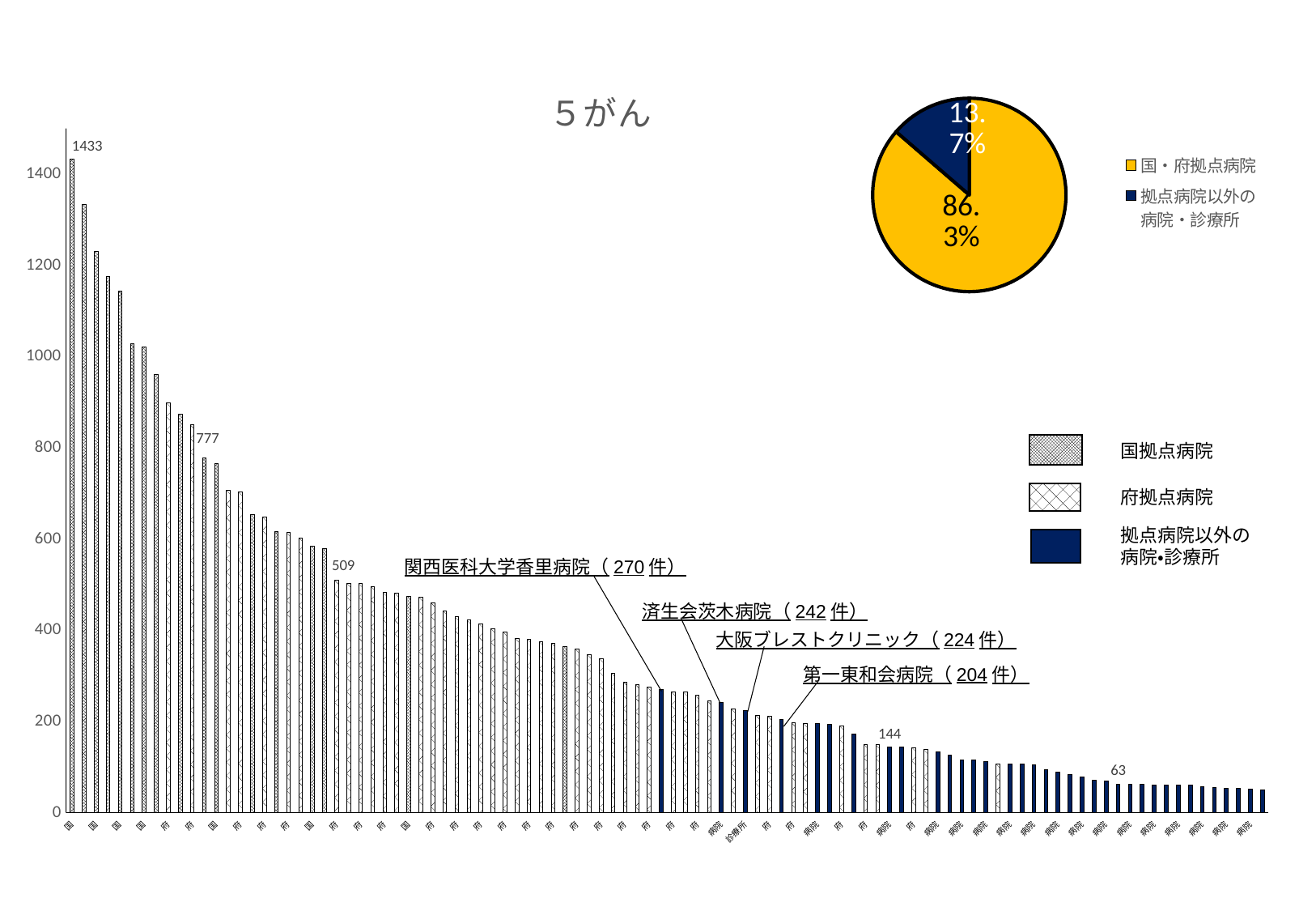

### Chart: ５がん

| Category |  |
|---|---|
| 国 | 1433.0 |
| 国 | 1334.0 |
| 国 | 1231.0 |
| 国 | 1175.0 |
| 国 | 1144.0 |
| 国 | 1028.0 |
| 国 | 1021.0 |
| 国 | 960.0 |
| 府 | 898.0 |
| 国 | 874.0 |
| 府 | 850.0 |
| 国 | 777.0 |
| 国 | 765.0 |
| 府 | 706.0 |
| 府 | 703.0 |
| 国 | 653.0 |
| 府 | 648.0 |
| 国 | 616.0 |
| 府 | 614.0 |
| 府 | 603.0 |
| 国 | 585.0 |
| 国 | 579.0 |
| 府 | 509.0 |
| 府 | 503.0 |
| 府 | 502.0 |
| 府 | 496.0 |
| 府 | 483.0 |
| 府 | 481.0 |
| 国 | 475.0 |
| 府 | 472.0 |
| 府 | 460.0 |
| 府 | 442.0 |
| 府 | 429.0 |
| 府 | 422.0 |
| 府 | 414.0 |
| 府 | 403.0 |
| 府 | 396.0 |
| 府 | 382.0 |
| 府 | 381.0 |
| 府 | 375.0 |
| 府 | 372.0 |
| 国 | 365.0 |
| 府 | 359.0 |
| 府 | 347.0 |
| 府 | 338.0 |
| 府 | 306.0 |
| 府 | 287.0 |
| 府 | 281.0 |
| 府 | 275.0 |
| 病院 | 270.0 |
| 府 | 265.0 |
| 府 | 264.0 |
| 府 | 257.0 |
| 府 | 245.0 |
| 病院 | 242.0 |
| 府 | 227.0 |
| 診療所 | 224.0 |
| 府 | 214.0 |
| 府 | 212.0 |
| 病院 | 204.0 |
| 府 | 197.0 |
| 府 | 195.0 |
| 病院 | 195.0 |
| 病院 | 194.0 |
| 府 | 190.0 |
| 病院 | 172.0 |
| 府 | 150.0 |
| 府 | 149.0 |
| 病院 | 144.0 |
| 病院 | 144.0 |
| 府 | 143.0 |
| 府 | 138.0 |
| 病院 | 134.0 |
| 病院 | 127.0 |
| 病院 | 116.0 |
| 病院 | 116.0 |
| 病院 | 112.0 |
| 府 | 107.0 |
| 病院 | 106.0 |
| 病院 | 106.0 |
| 病院 | 105.0 |
| 病院 | 94.0 |
| 病院 | 89.0 |
| 病院 | 84.0 |
| 病院 | 78.0 |
| 病院 | 71.0 |
| 病院 | 70.0 |
| 病院 | 63.0 |
| 病院 | 62.0 |
| 病院 | 62.0 |
| 病院 | 61.0 |
| 病院 | 61.0 |
| 病院 | 60.0 |
| 診療所 | 60.0 |
| 病院 | 57.0 |
| 病院 | 55.0 |
| 病院 | 53.0 |
| 病院 | 53.0 |
| 病院 | 52.0 |
| 病院 | 50.0 |

### Chart

| Category |  |
|---|---|
| 国・府拠点病院 | 33108.0 |
| 拠点病院以外の病院・診療所 | 5239.0 |
国拠点病院

府拠点病院

拠点病院以外の
病院・診療所

関西医科大学香里病院（270件）
済生会茨木病院（242件）
大阪ブレストクリニック（224件）
第一東和会病院（204件）